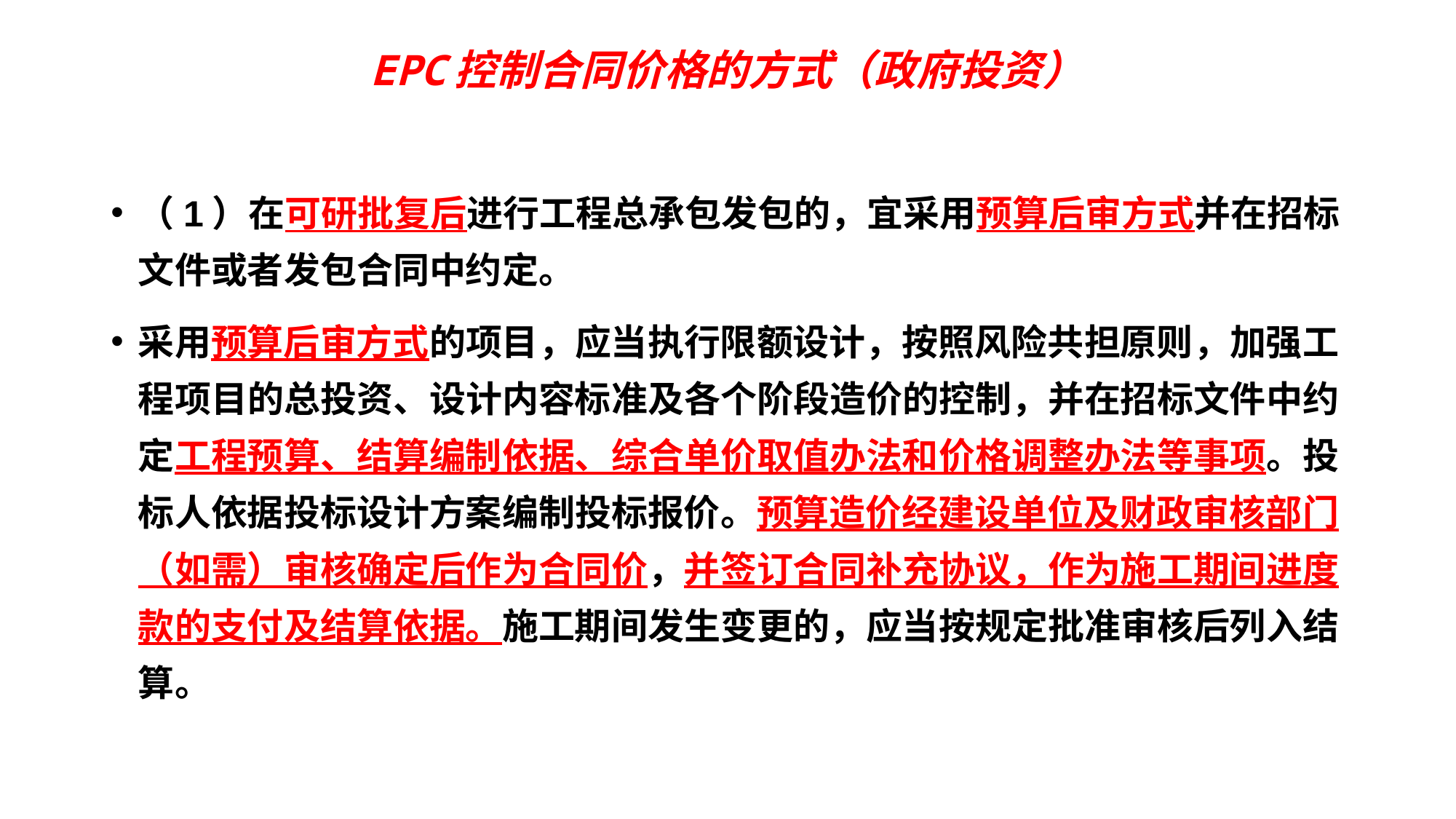

# EPC控制合同价格的方式（政府投资）
（1）在可研批复后进行工程总承包发包的，宜采用预算后审方式并在招标文件或者发包合同中约定。
采用预算后审方式的项目，应当执行限额设计，按照风险共担原则，加强工程项目的总投资、设计内容标准及各个阶段造价的控制，并在招标文件中约定工程预算、结算编制依据、综合单价取值办法和价格调整办法等事项。投标人依据投标设计方案编制投标报价。预算造价经建设单位及财政审核部门（如需）审核确定后作为合同价，并签订合同补充协议，作为施工期间进度款的支付及结算依据。施工期间发生变更的，应当按规定批准审核后列入结算。